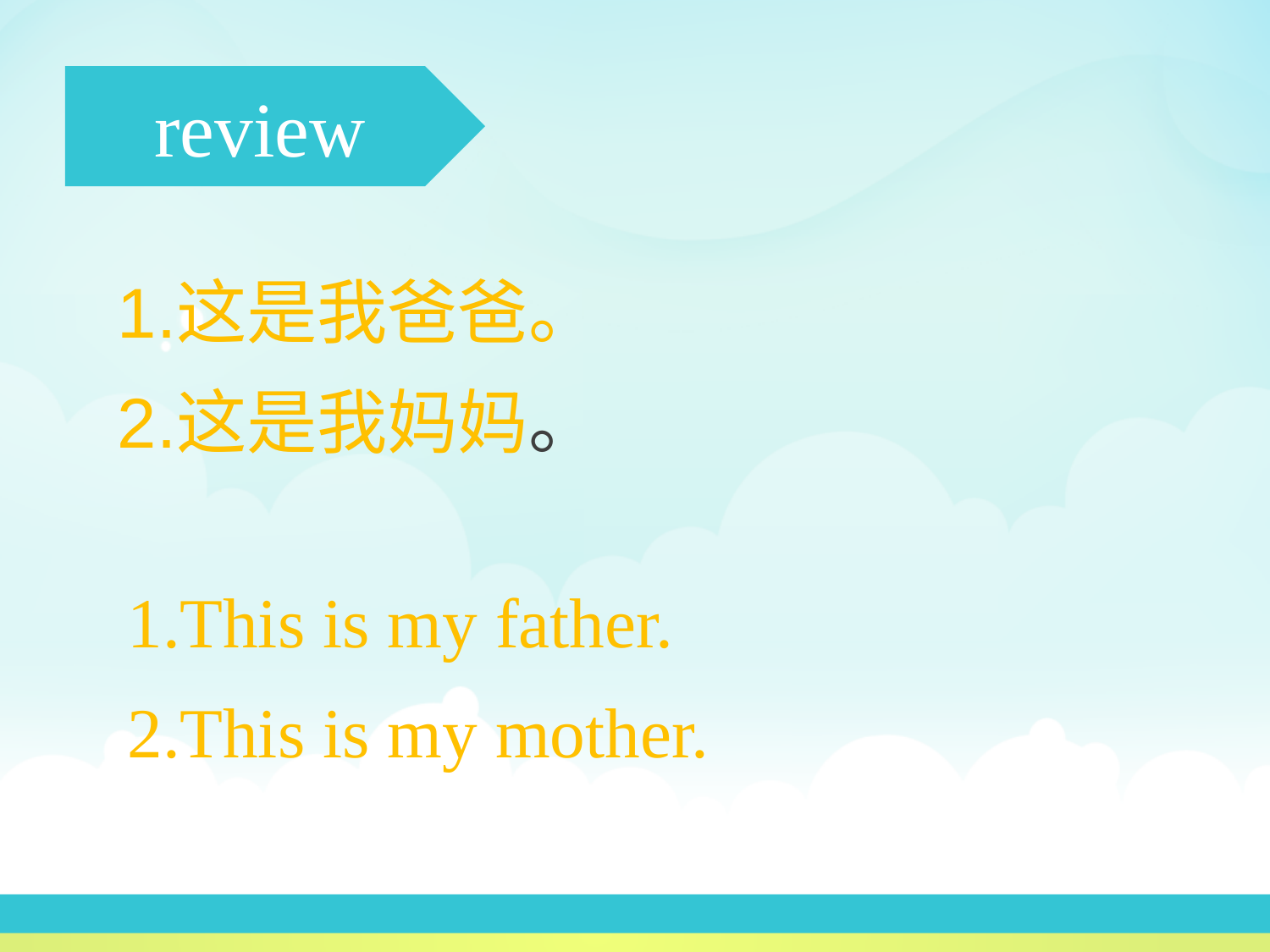

review
这是我爸爸。
这是我妈妈。
This is my father.
This is my mother.